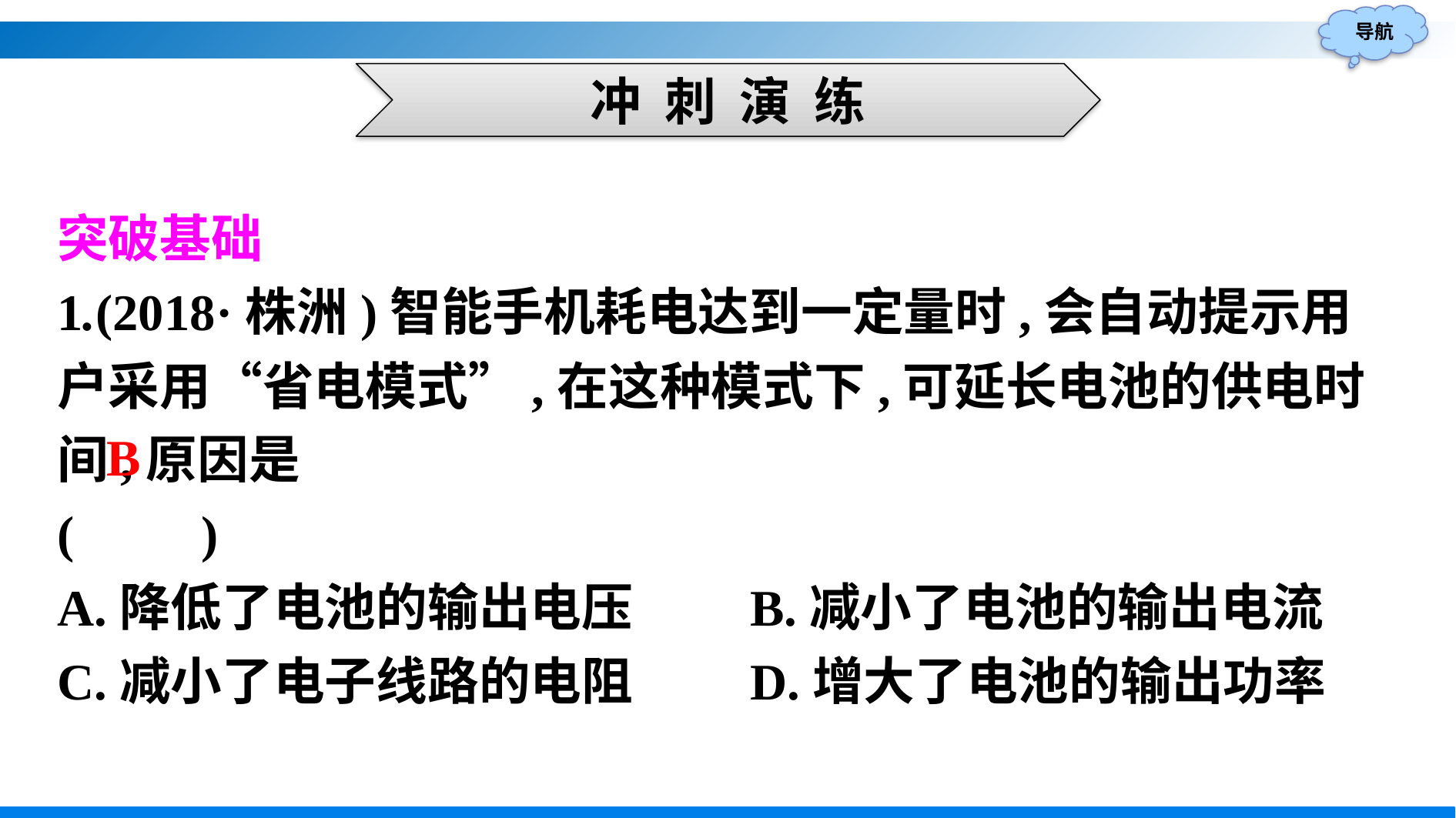

冲  刺  演  练
突破基础
1.(2018·株洲)智能手机耗电达到一定量时,会自动提示用户采用“省电模式”,在这种模式下,可延长电池的供电时间,原因是
(　　)
A.降低了电池的输出电压		B.减小了电池的输出电流
C.减小了电子线路的电阻		D.增大了电池的输出功率
B